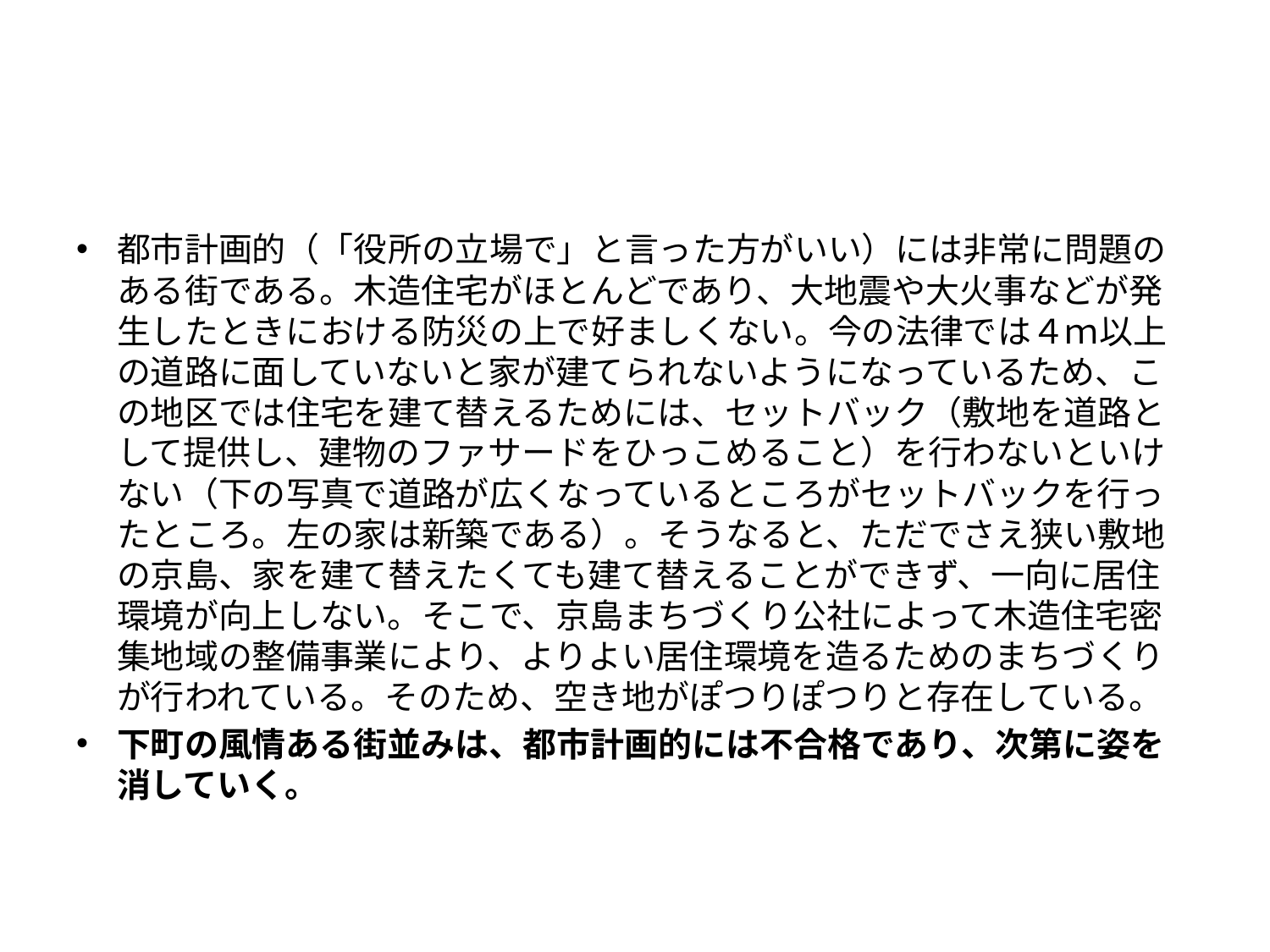

都市計画的（「役所の立場で」と言った方がいい）には非常に問題のある街である。木造住宅がほとんどであり、大地震や大火事などが発生したときにおける防災の上で好ましくない。今の法律では４ｍ以上の道路に面していないと家が建てられないようになっているため、この地区では住宅を建て替えるためには、セットバック（敷地を道路として提供し、建物のファサードをひっこめること）を行わないといけない（下の写真で道路が広くなっているところがセットバックを行ったところ。左の家は新築である）。そうなると、ただでさえ狭い敷地の京島、家を建て替えたくても建て替えることができず、一向に居住環境が向上しない。そこで、京島まちづくり公社によって木造住宅密集地域の整備事業により、よりよい居住環境を造るためのまちづくりが行われている。そのため、空き地がぽつりぽつりと存在している。
下町の風情ある街並みは、都市計画的には不合格であり、次第に姿を消していく。